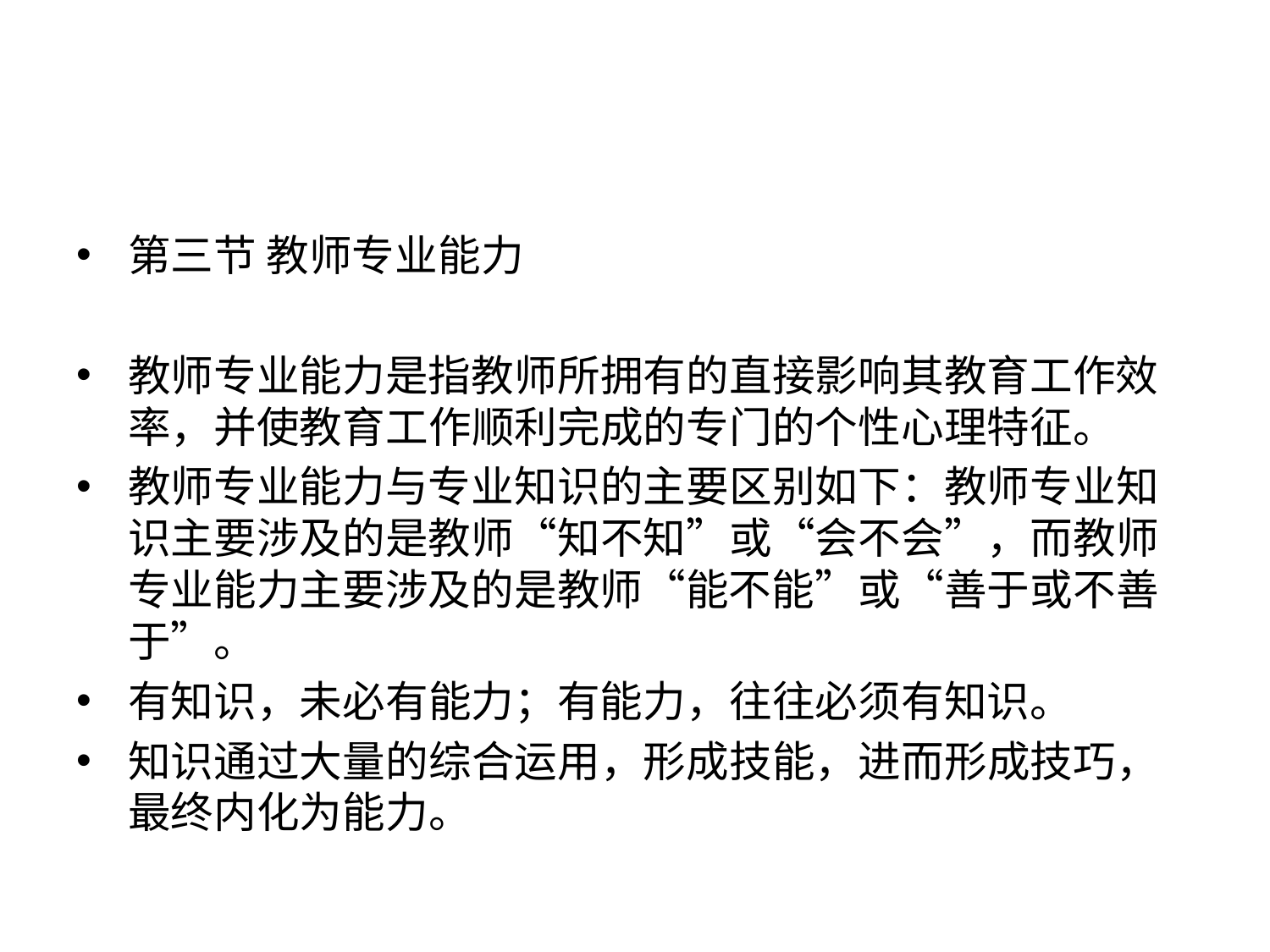

#
第三节 教师专业能力

教师专业能力是指教师所拥有的直接影响其教育工作效率，并使教育工作顺利完成的专门的个性心理特征。
教师专业能力与专业知识的主要区别如下：教师专业知识主要涉及的是教师“知不知”或“会不会”，而教师专业能力主要涉及的是教师“能不能”或“善于或不善于”。
有知识，未必有能力；有能力，往往必须有知识。
知识通过大量的综合运用，形成技能，进而形成技巧，最终内化为能力。